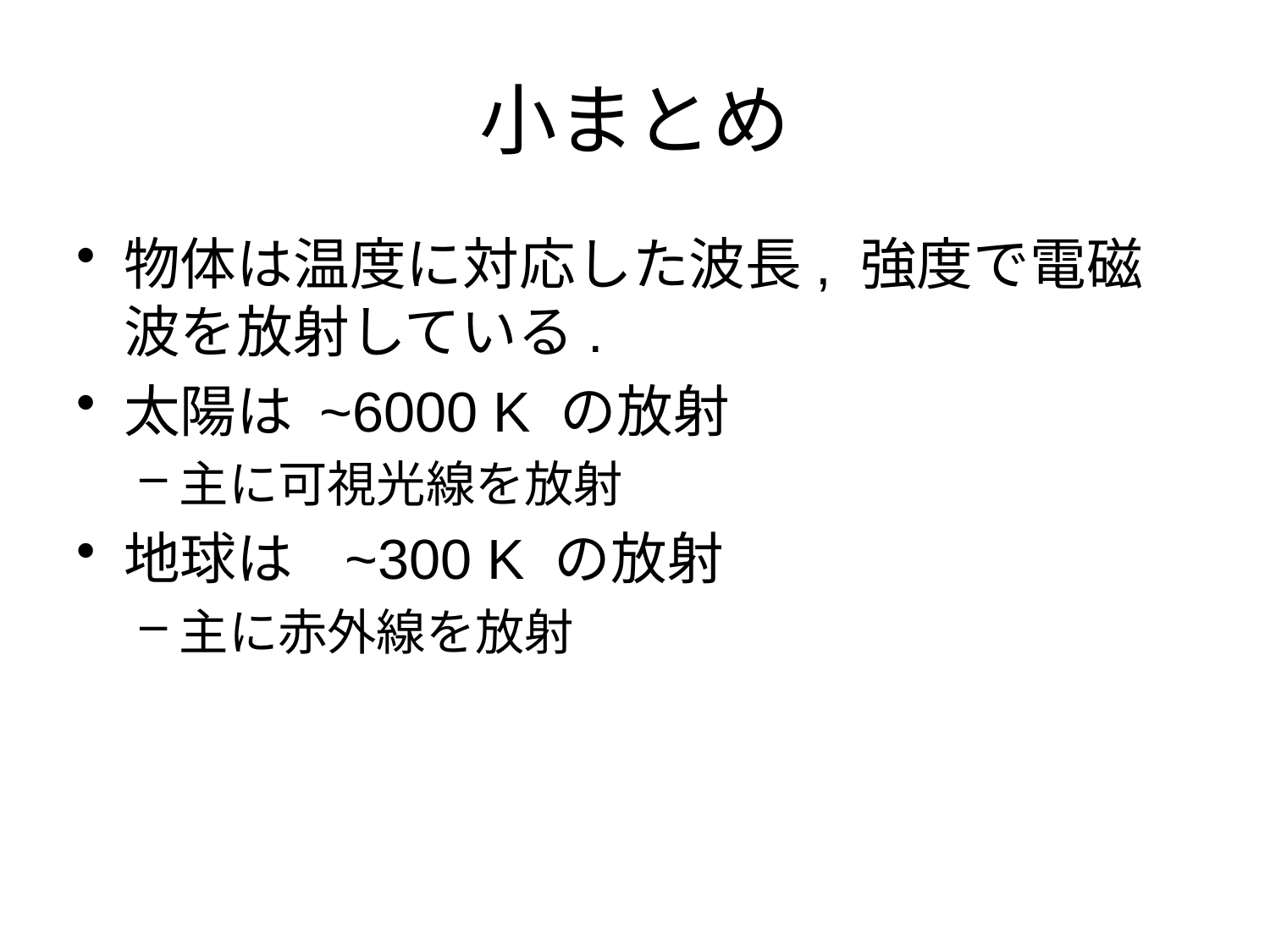

# 小まとめ
物体は温度に対応した波長, 強度で電磁波を放射している.
太陽は ~6000 K の放射
主に可視光線を放射
地球は   ~300 K の放射
主に赤外線を放射